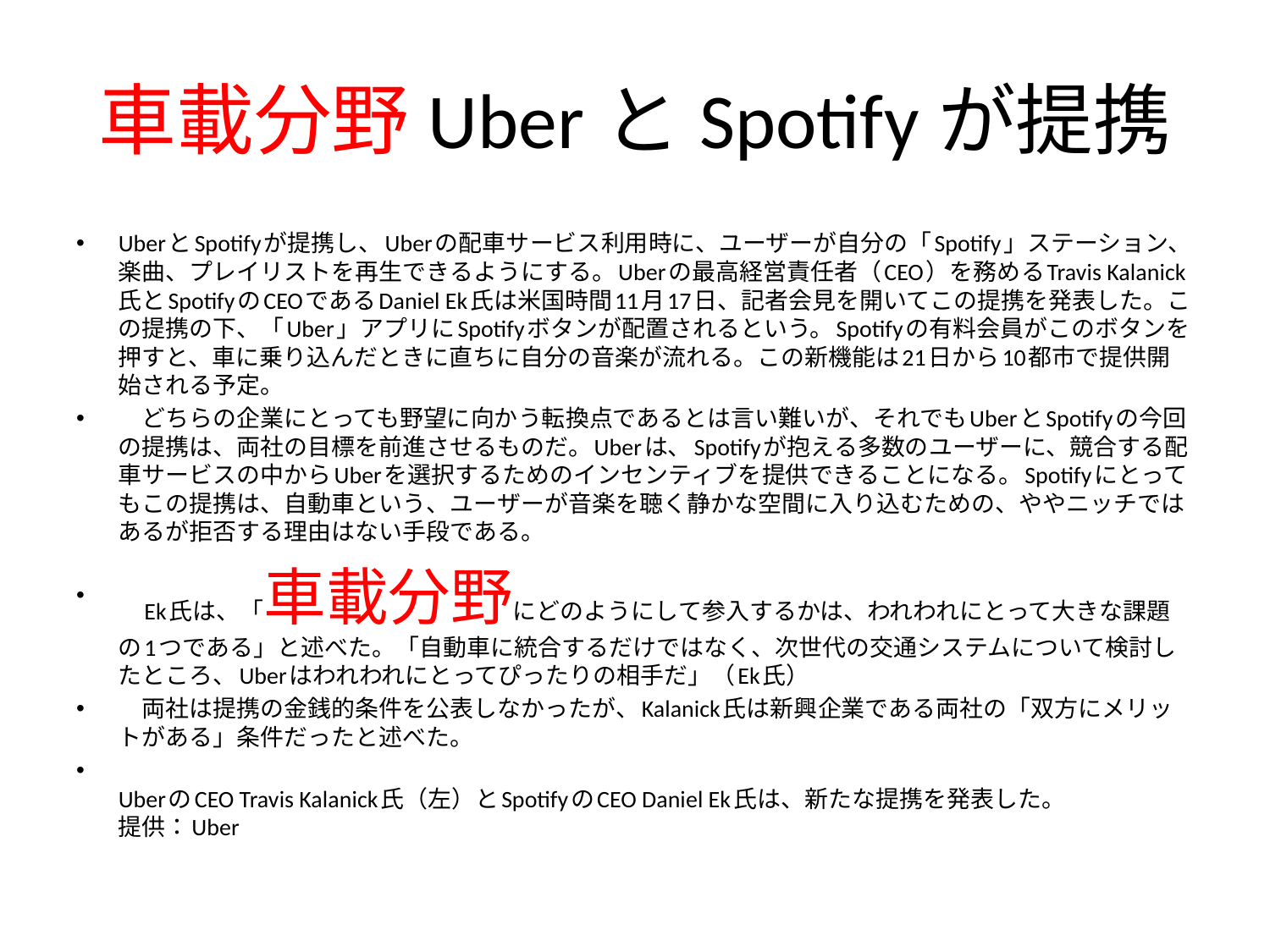

# 車載分野UberとSpotifyが提携
UberとSpotifyが提携し、Uberの配車サービス利用時に、ユーザーが自分の「Spotify」ステーション、楽曲、プレイリストを再生できるようにする。Uberの最高経営責任者（CEO）を務めるTravis Kalanick氏とSpotifyのCEOであるDaniel Ek氏は米国時間11月17日、記者会見を開いてこの提携を発表した。この提携の下、「Uber」アプリにSpotifyボタンが配置されるという。Spotifyの有料会員がこのボタンを押すと、車に乗り込んだときに直ちに自分の音楽が流れる。この新機能は21日から10都市で提供開始される予定。
　どちらの企業にとっても野望に向かう転換点であるとは言い難いが、それでもUberとSpotifyの今回の提携は、両社の目標を前進させるものだ。Uberは、Spotifyが抱える多数のユーザーに、競合する配車サービスの中からUberを選択するためのインセンティブを提供できることになる。Spotifyにとってもこの提携は、自動車という、ユーザーが音楽を聴く静かな空間に入り込むための、ややニッチではあるが拒否する理由はない手段である。
　Ek氏は、「車載分野にどのようにして参入するかは、われわれにとって大きな課題の1つである」と述べた。「自動車に統合するだけではなく、次世代の交通システムについて検討したところ、Uberはわれわれにとってぴったりの相手だ」（Ek氏）
　両社は提携の金銭的条件を公表しなかったが、Kalanick氏は新興企業である両社の「双方にメリットがある」条件だったと述べた。
UberのCEO Travis Kalanick氏（左）とSpotifyのCEO Daniel Ek氏は、新たな提携を発表した。
提供：Uber